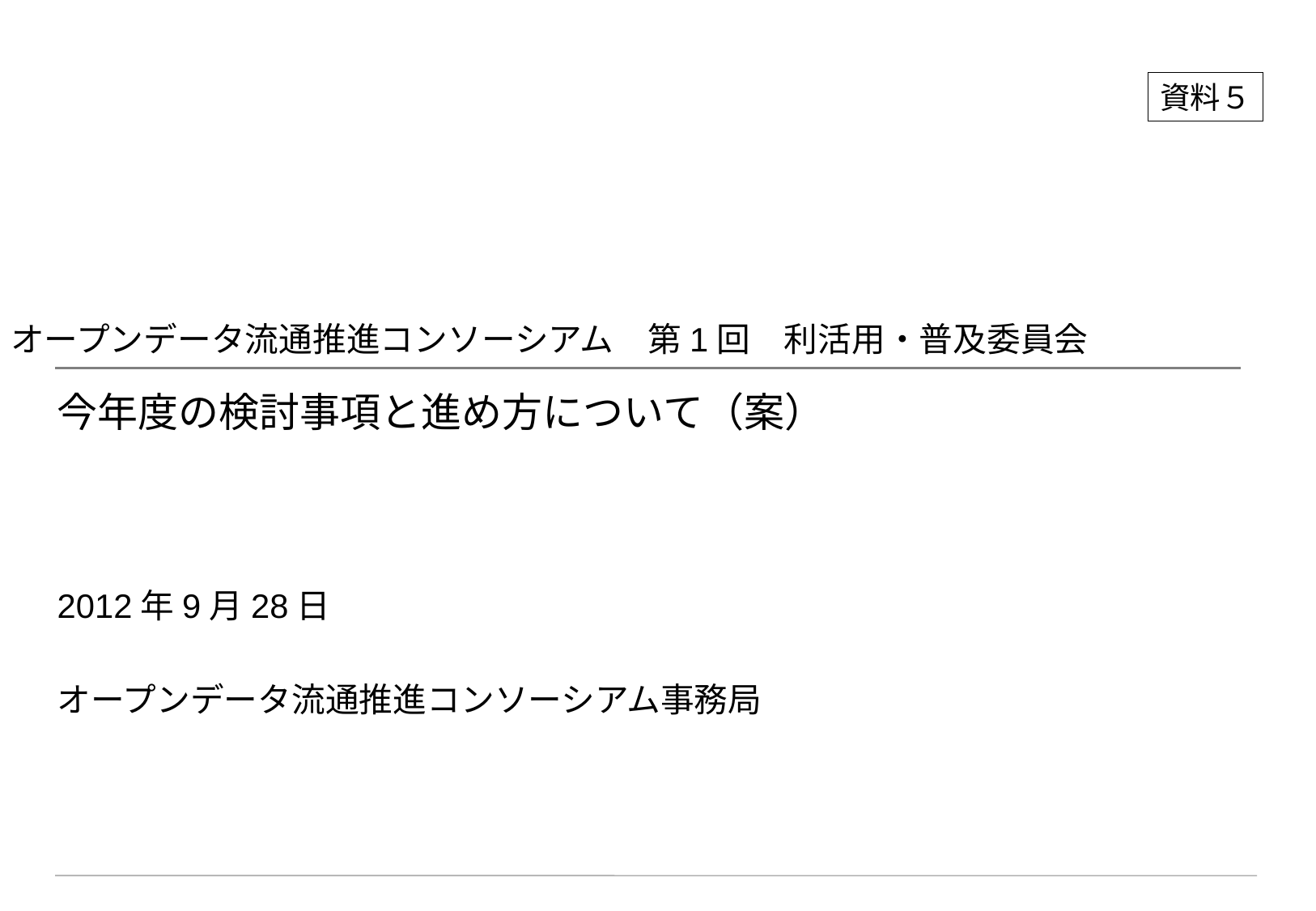

資料５
オープンデータ流通推進コンソーシアム　第1回　利活用・普及委員会
今年度の検討事項と進め方について（案）

2012年9月28日

オープンデータ流通推進コンソーシアム事務局